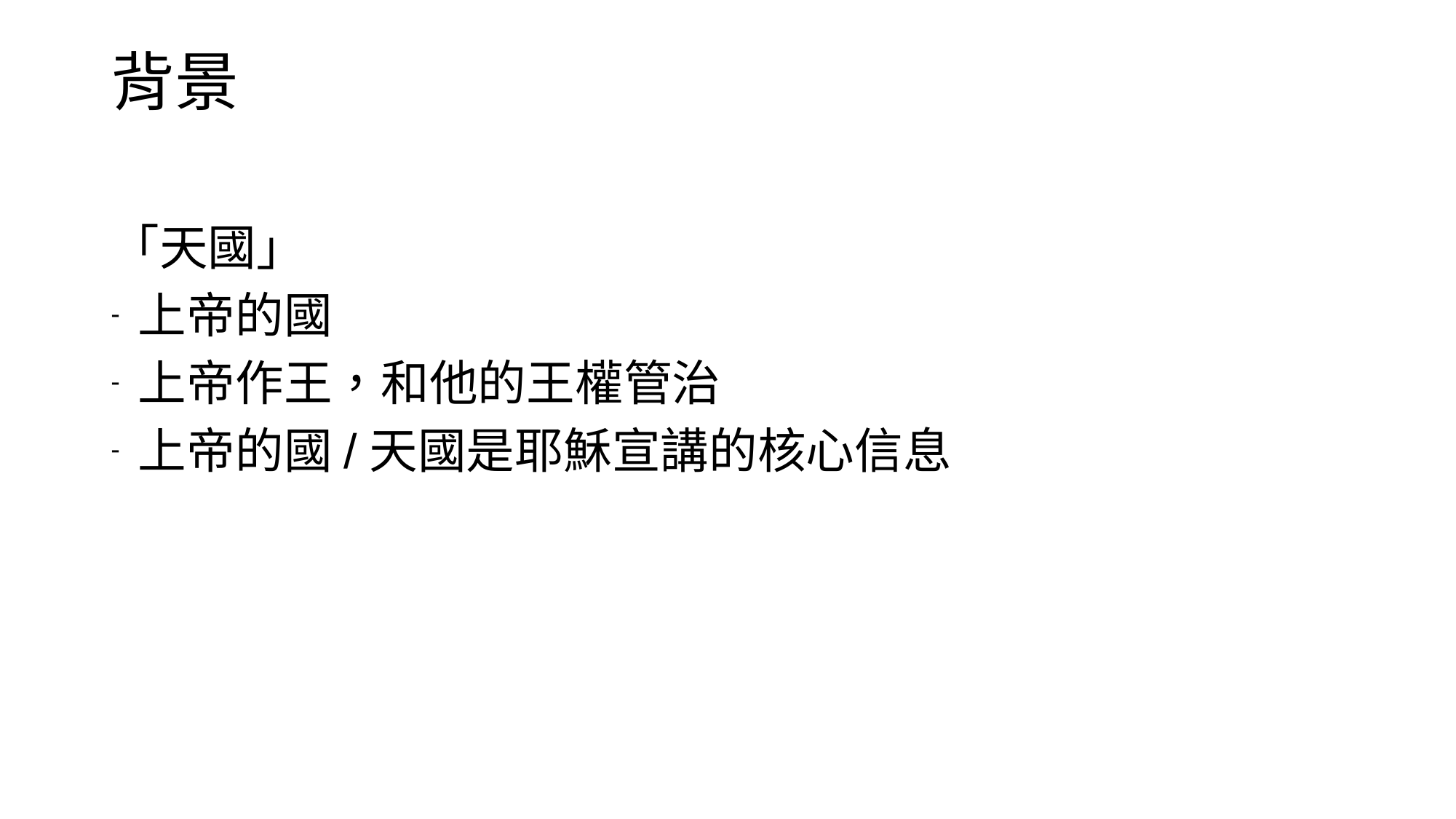

# 背景
「天國」
上帝的國
上帝作王，和他的王權管治
上帝的國/天國是耶穌宣講的核心信息